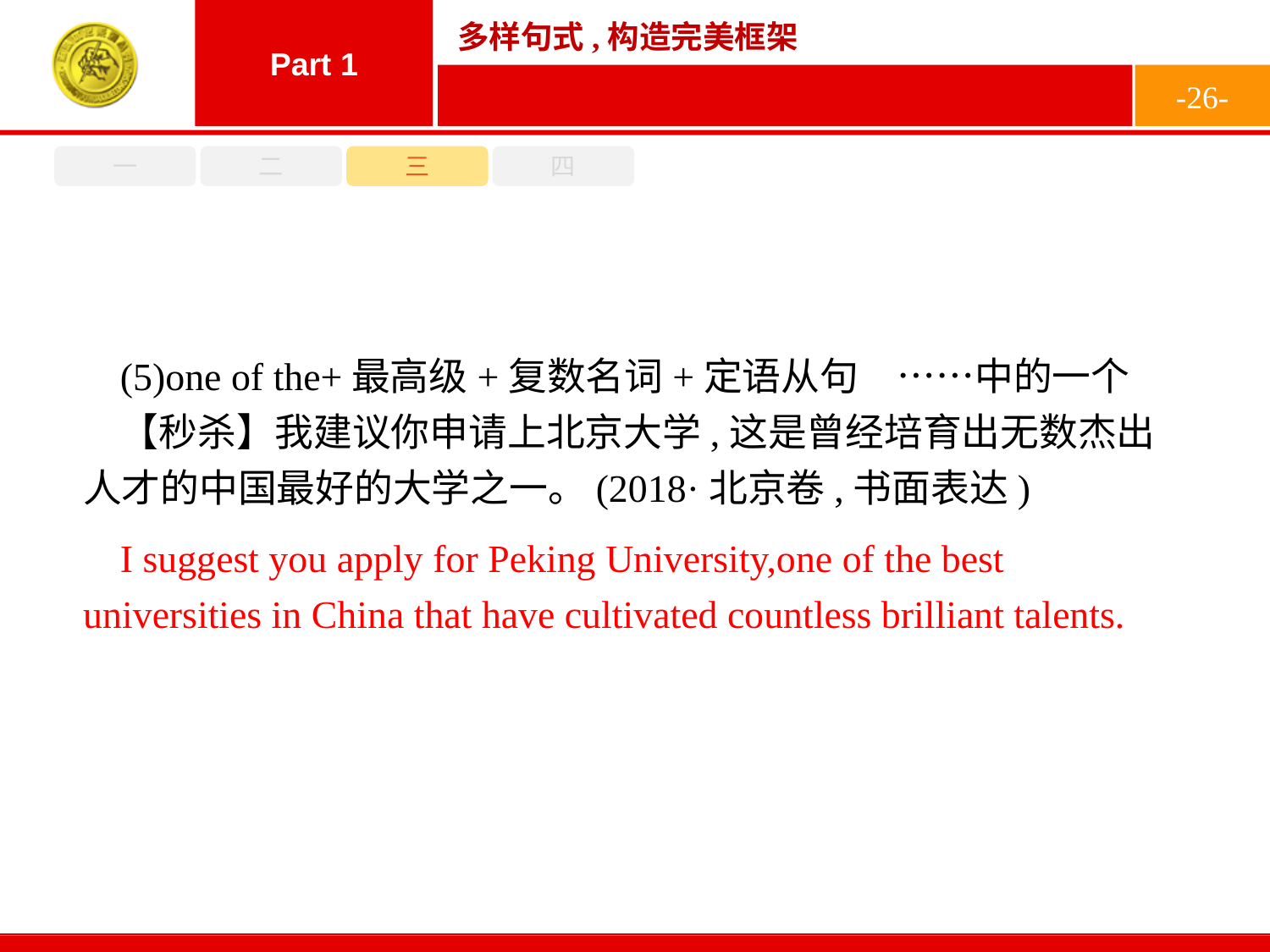

-26-
一
二
三
四
(5)one of the+最高级+复数名词+定语从句　……中的一个
【秒杀】我建议你申请上北京大学,这是曾经培育出无数杰出人才的中国最好的大学之一。(2018·北京卷,书面表达)
I suggest you apply for Peking University,one of the best universities in China that have cultivated countless brilliant talents.